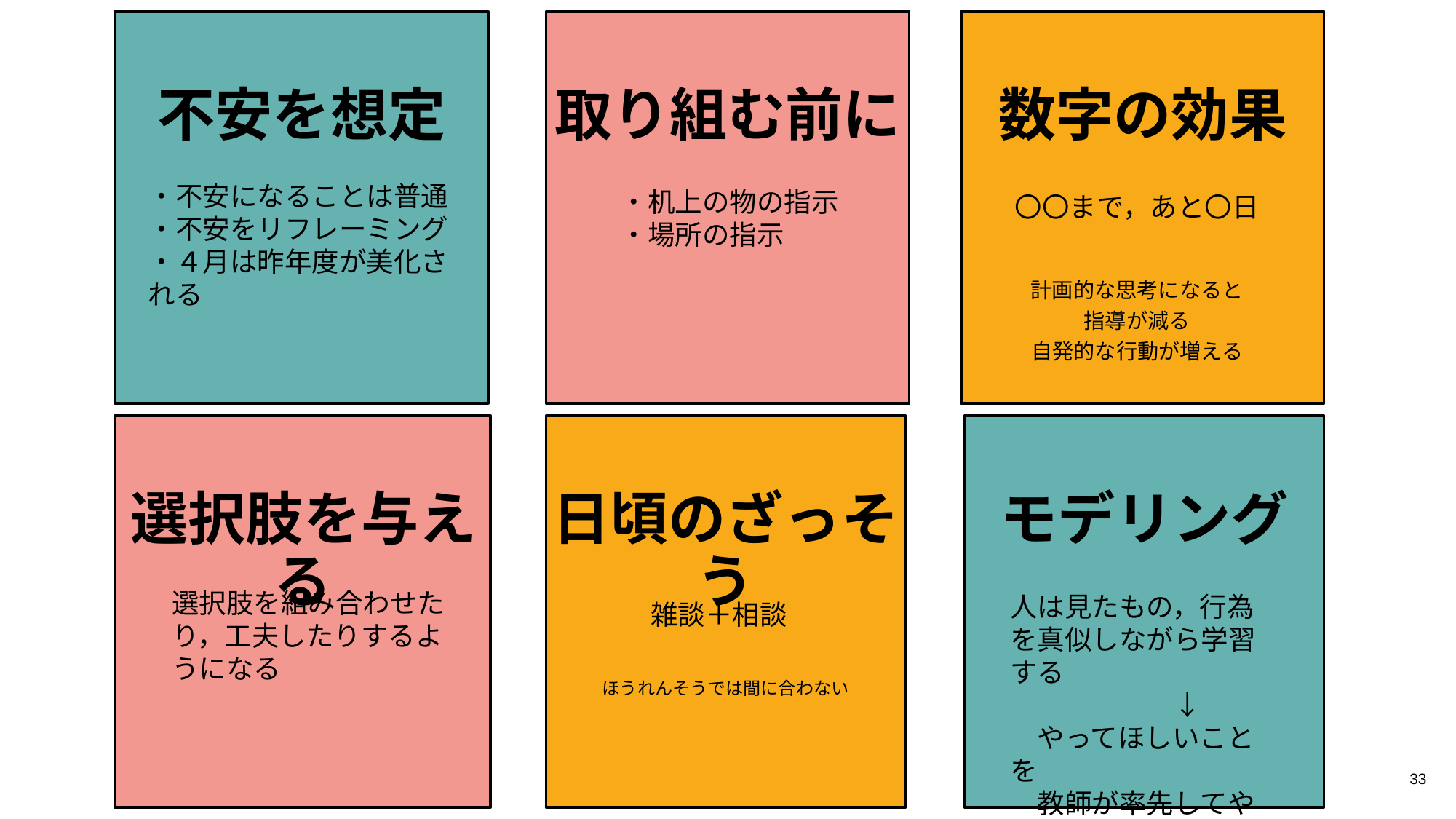

不安を想定
取り組む前に
数字の効果
・不安になることは普通
・不安をリフレーミング
・４月は昨年度が美化される
・机上の物の指示
・場所の指示
〇〇まで，あと〇日

計画的な思考になると
指導が減る
自発的な行動が増える

選択肢を与える
日頃のざっそう
モデリング
選択肢を組み合わせたり，工夫したりするようになる
人は見たもの，行為を真似しながら学習する
　　　　　　↓
　やってほしいことを
　教師が率先してやる
雑談＋相談
ほうれんそうでは間に合わない
33